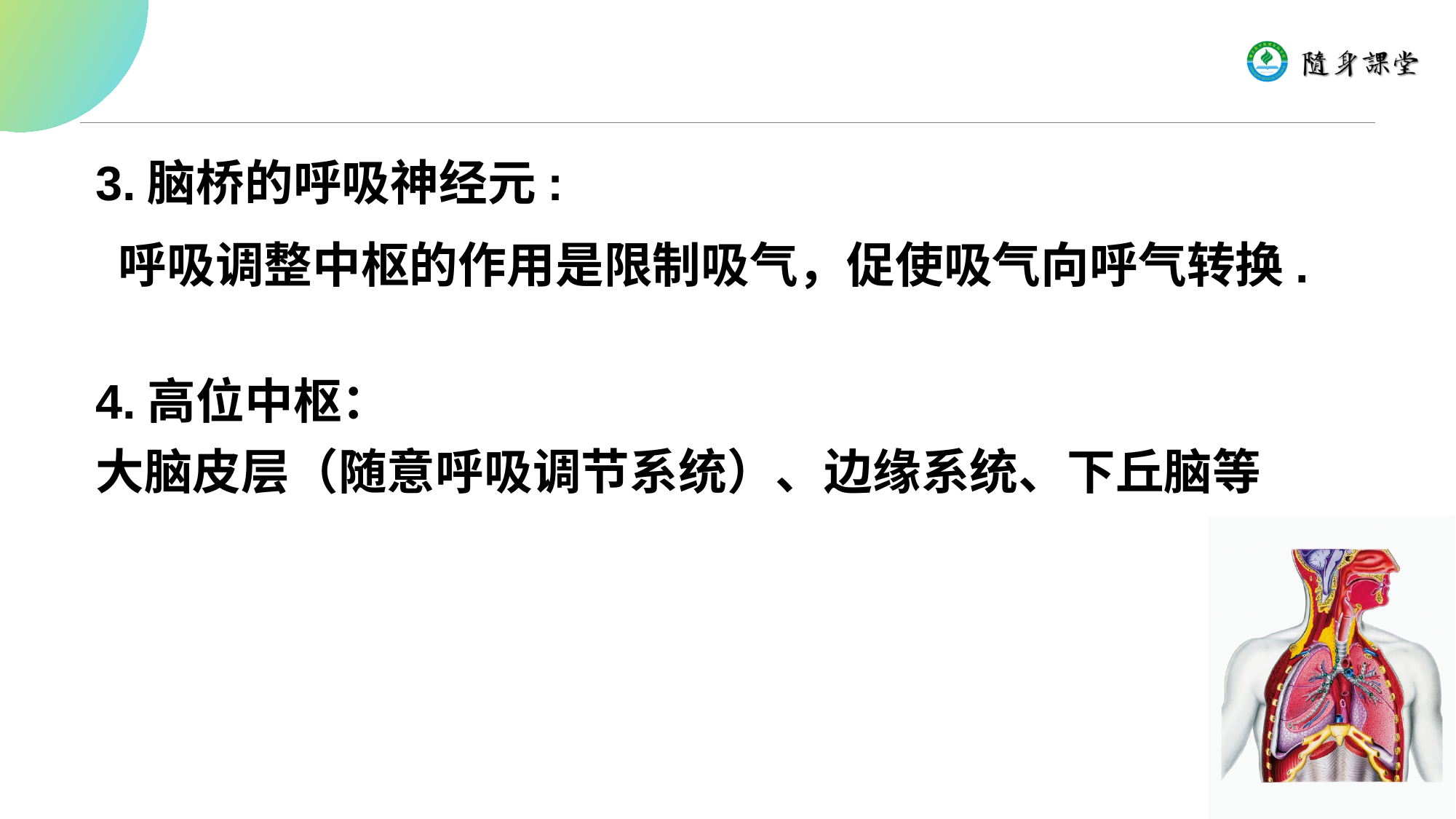

3.脑桥的呼吸神经元:
 呼吸调整中枢的作用是限制吸气，促使吸气向呼气转换.

4.高位中枢：
大脑皮层（随意呼吸调节系统）、边缘系统、下丘脑等